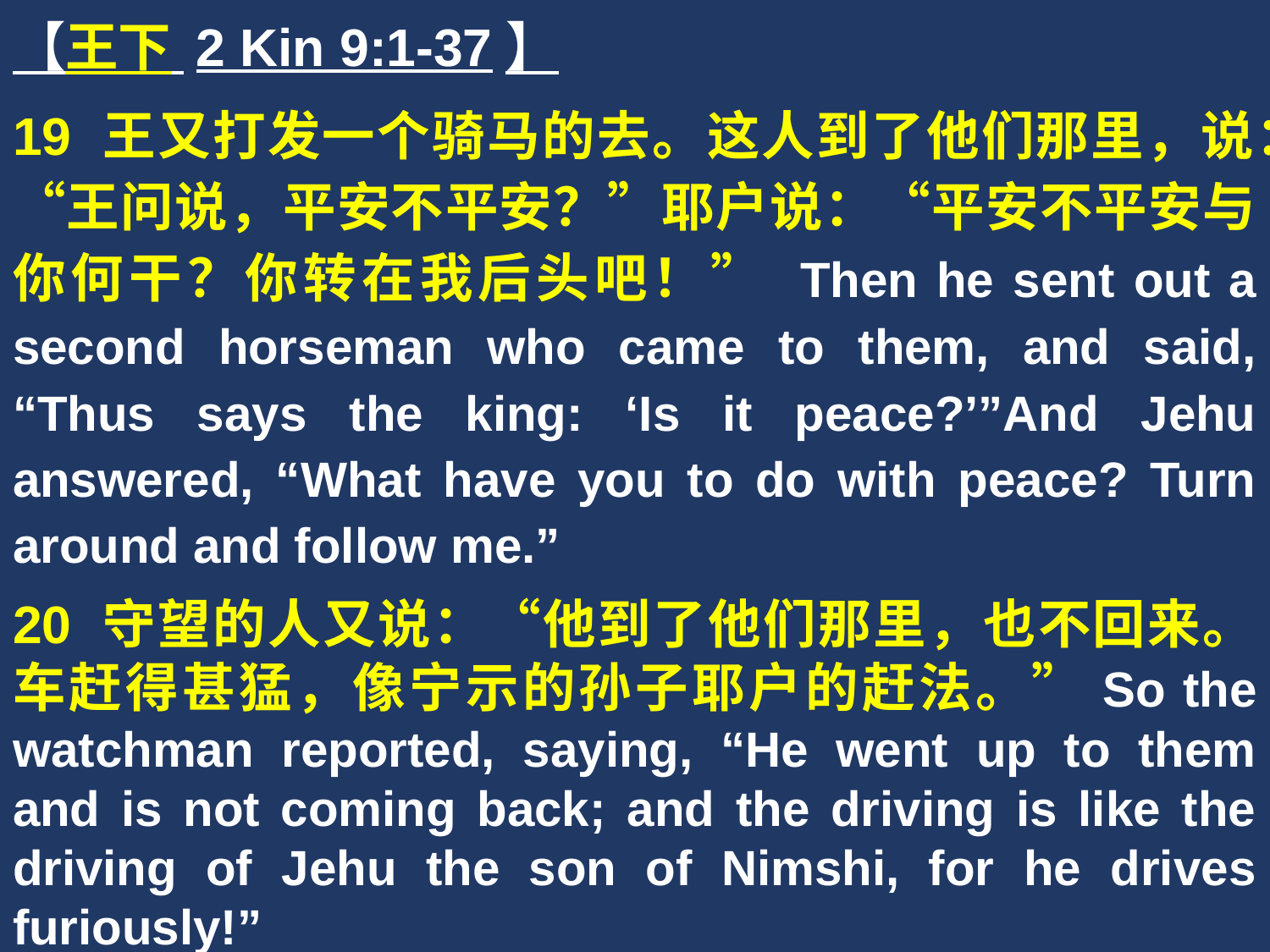

【王下 2 Kin 9:1-37】
19 王又打发一个骑马的去。这人到了他们那里，说：“王问说，平安不平安？”耶户说：“平安不平安与你何干？你转在我后头吧！” Then he sent out a second horseman who came to them, and said, “Thus says the king: ‘Is it peace?’”And Jehu answered, “What have you to do with peace? Turn around and follow me.”
20 守望的人又说：“他到了他们那里，也不回来。车赶得甚猛，像宁示的孙子耶户的赶法。”So the watchman reported, saying, “He went up to them and is not coming back; and the driving is like the driving of Jehu the son of Nimshi, for he drives furiously!”